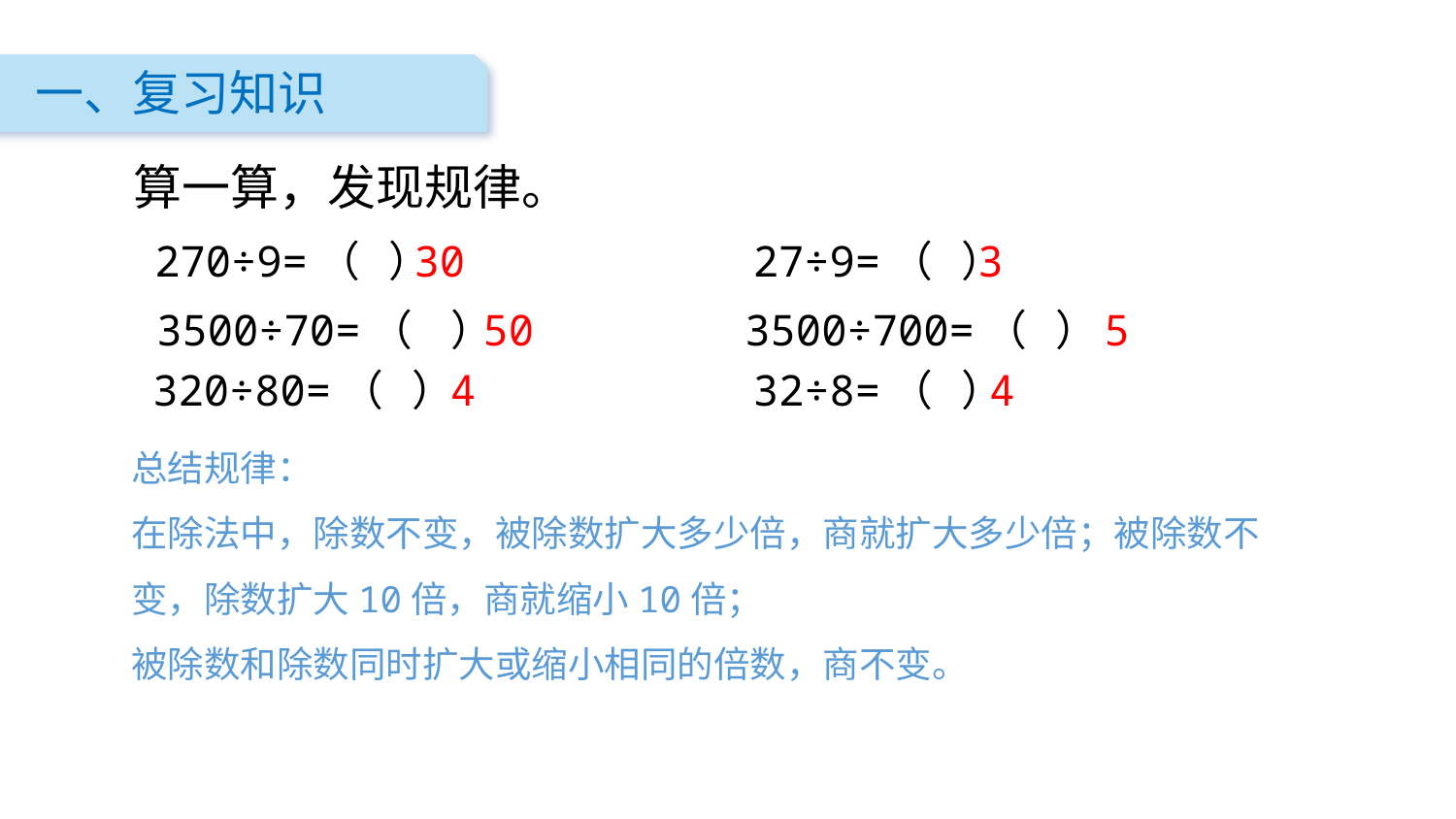

一、复习知识
算一算，发现规律。
270÷9=（   ）
30
27÷9=（   ）
3
3500÷70=（    ）
50
3500÷700=（   ）
5
320÷80=（   ）
4
32÷8=（   ）
4
总结规律：
在除法中，除数不变，被除数扩大多少倍，商就扩大多少倍；被除数不变，除数扩大10倍，商就缩小10倍；
被除数和除数同时扩大或缩小相同的倍数，商不变。